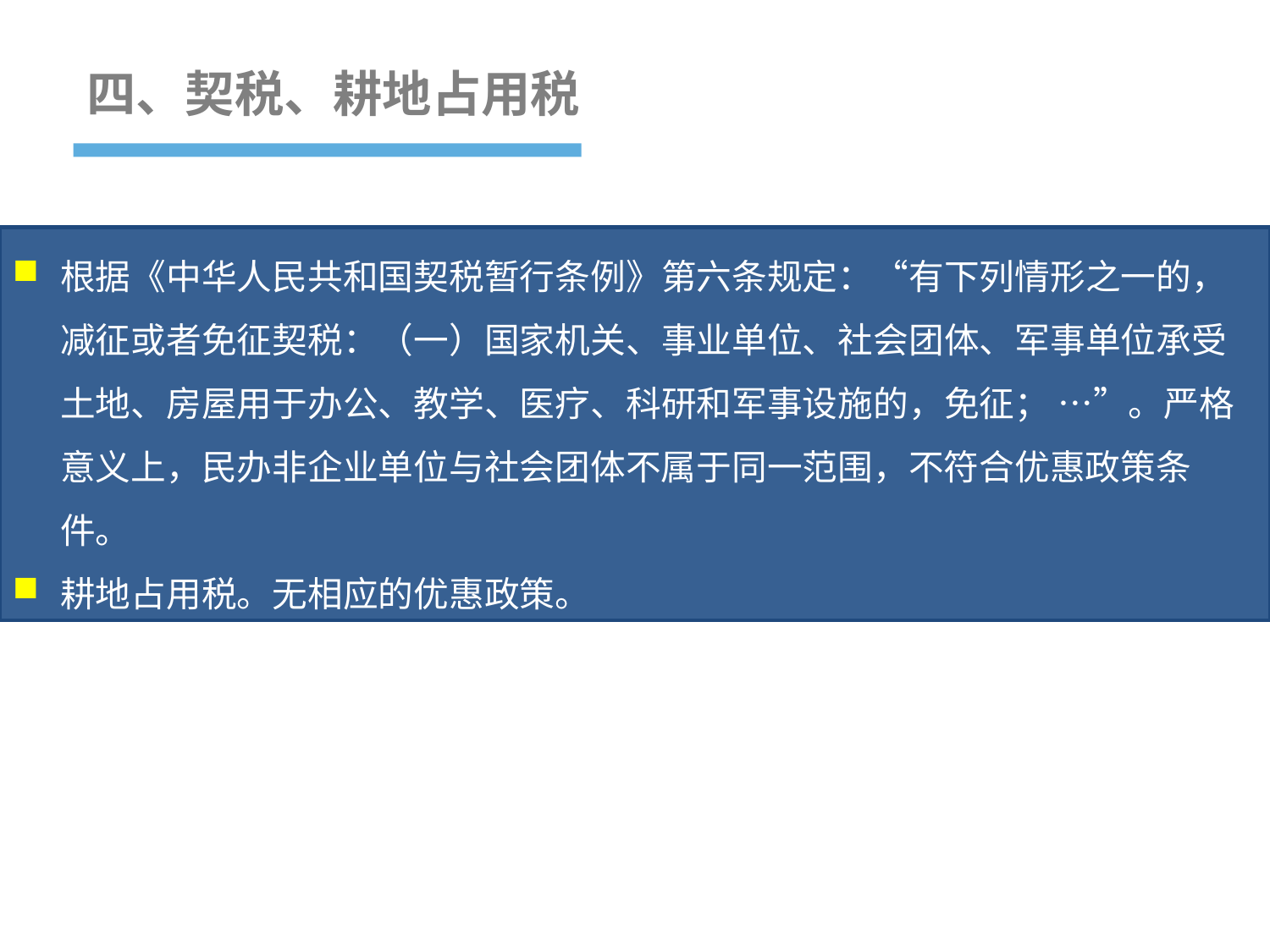

四、契税、耕地占用税
根据《中华人民共和国契税暂行条例》第六条规定：“有下列情形之一的，减征或者免征契税：（一）国家机关、事业单位、社会团体、军事单位承受土地、房屋用于办公、教学、医疗、科研和军事设施的，免征； …”。严格意义上，民办非企业单位与社会团体不属于同一范围，不符合优惠政策条件。
耕地占用税。无相应的优惠政策。